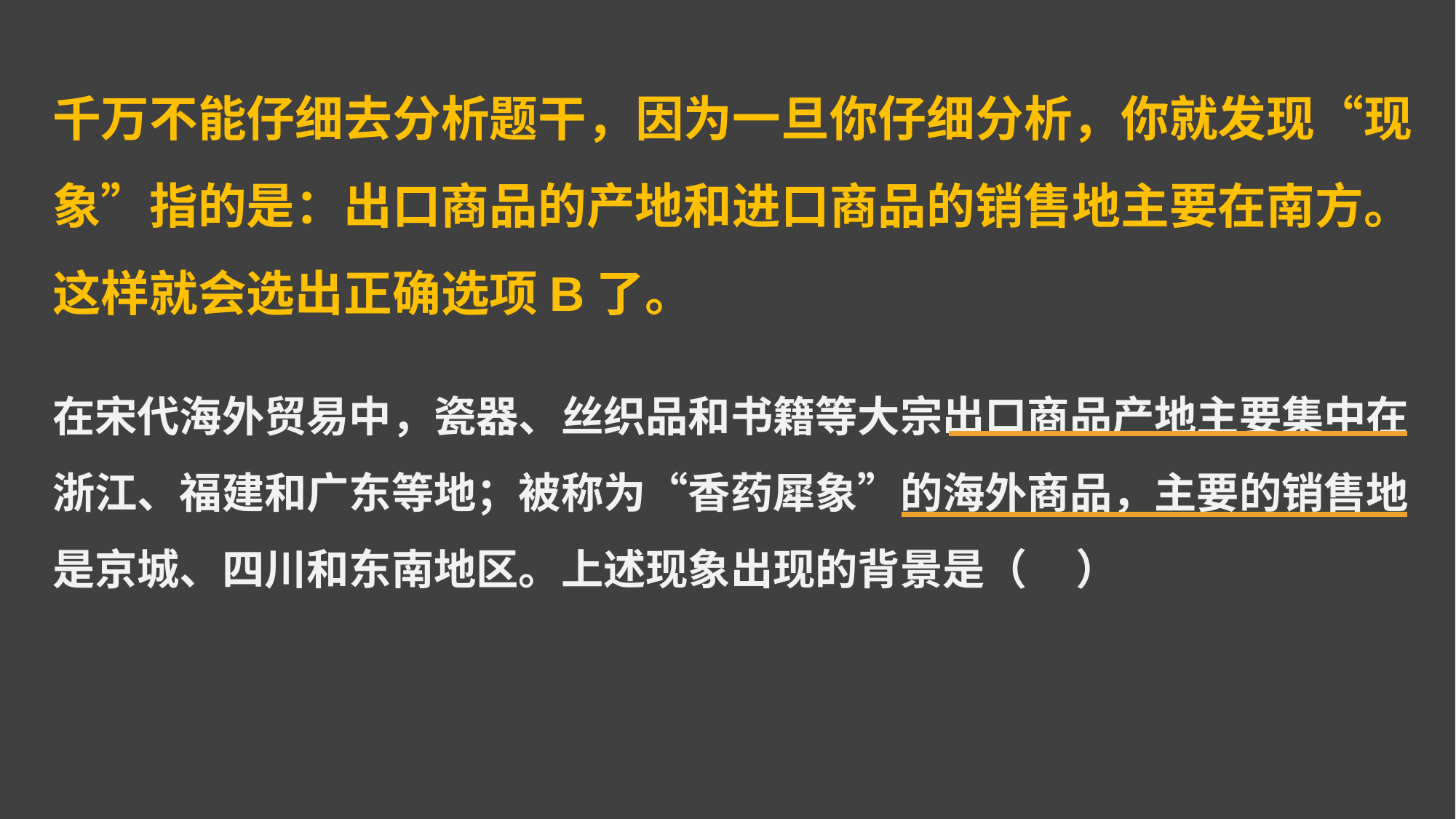

千万不能仔细去分析题干，因为一旦你仔细分析，你就发现“现象”指的是：出口商品的产地和进口商品的销售地主要在南方。这样就会选出正确选项B了。
在宋代海外贸易中，瓷器、丝织品和书籍等大宗出口商品产地主要集中在浙江、福建和广东等地；被称为“香药犀象”的海外商品，主要的销售地是京城、四川和东南地区。上述现象出现的背景是（     ）